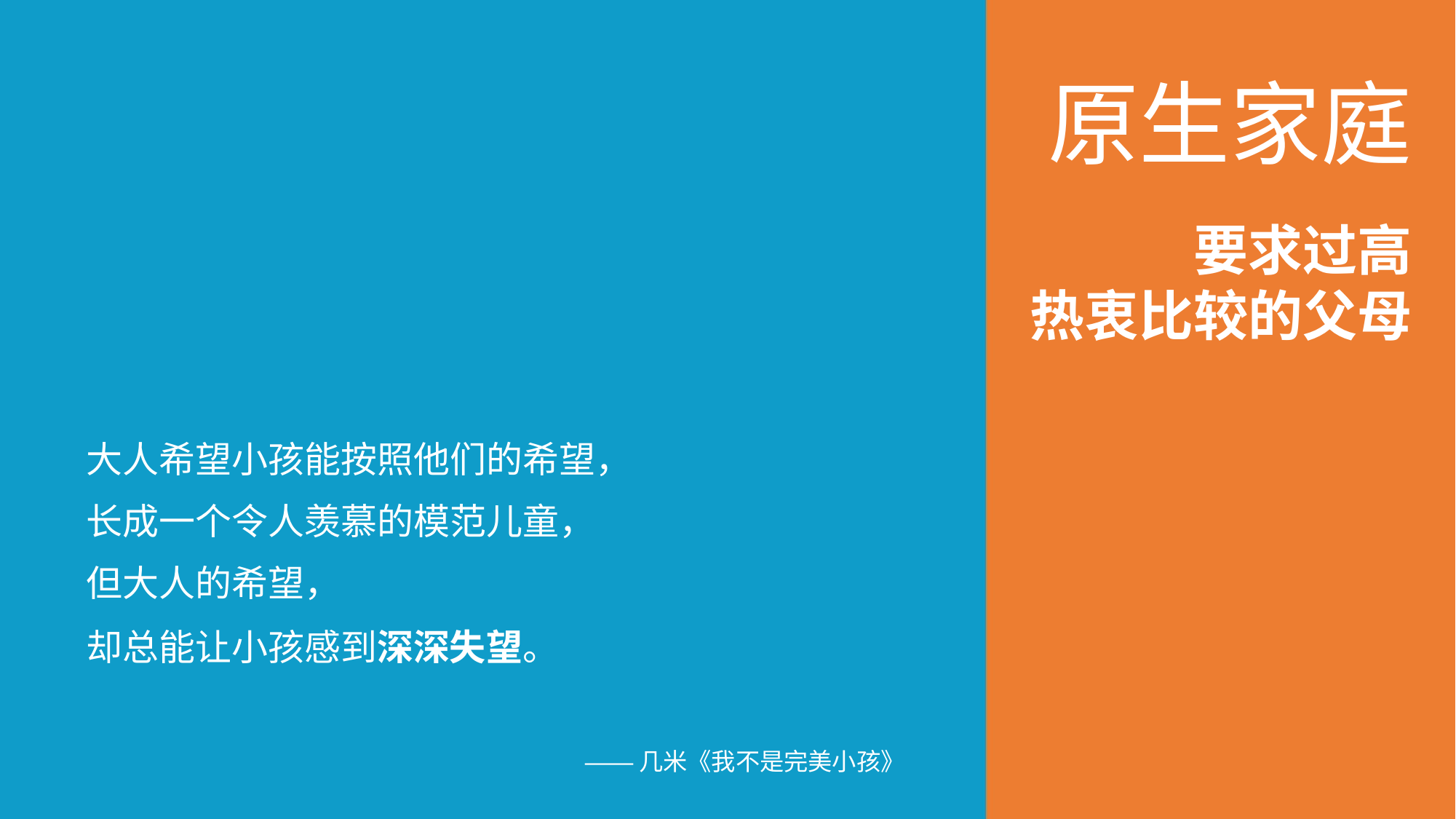

原生家庭
要求过高
热衷比较的父母
大人希望小孩能按照他们的希望，
长成一个令人羡慕的模范儿童，
但大人的希望，
却总能让小孩感到深深失望。
——几米《我不是完美小孩》